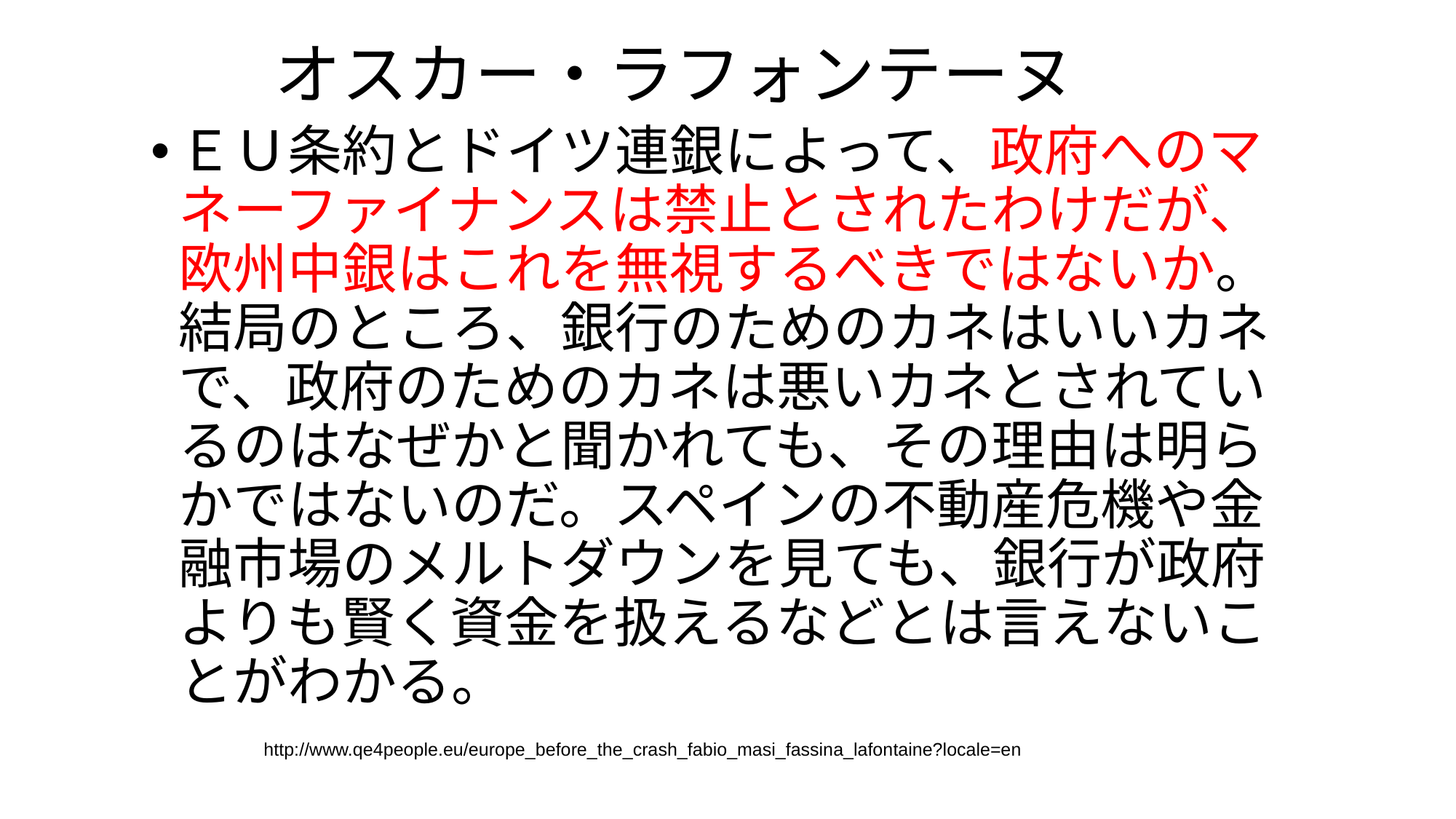

# オスカー・ラフォンテーヌ
ＥＵ条約とドイツ連銀によって、政府へのマネーファイナンスは禁止とされたわけだが、欧州中銀はこれを無視するべきではないか。結局のところ、銀行のためのカネはいいカネで、政府のためのカネは悪いカネとされているのはなぜかと聞かれても、その理由は明らかではないのだ。スペインの不動産危機や金融市場のメルトダウンを見ても、銀行が政府よりも賢く資金を扱えるなどとは言えないことがわかる。
http://www.qe4people.eu/europe_before_the_crash_fabio_masi_fassina_lafontaine?locale=en